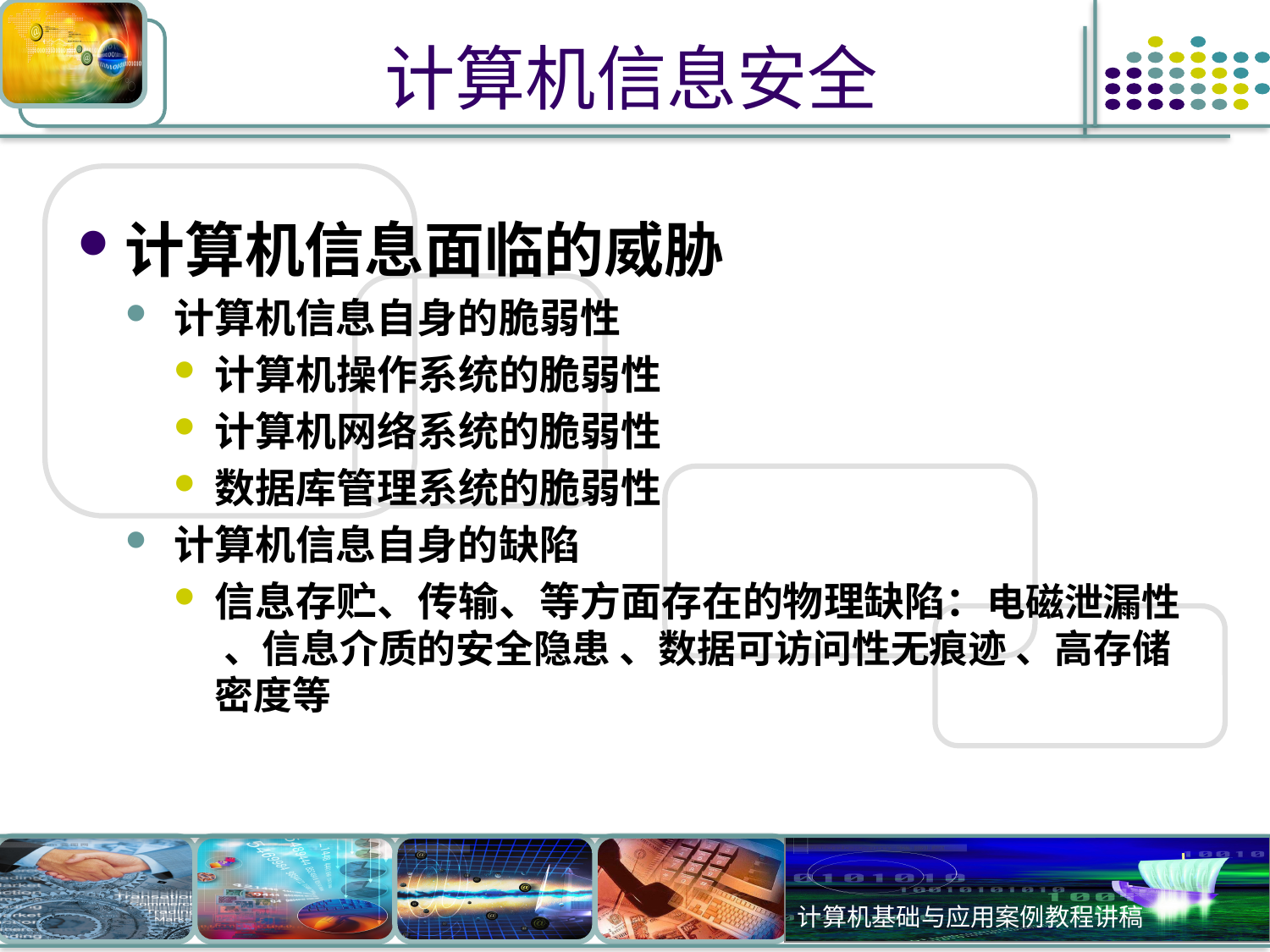

# 计算机信息安全
计算机信息面临的威胁
计算机信息自身的脆弱性
计算机操作系统的脆弱性
计算机网络系统的脆弱性
数据库管理系统的脆弱性
计算机信息自身的缺陷
信息存贮、传输、等方面存在的物理缺陷：电磁泄漏性 、信息介质的安全隐患 、数据可访问性无痕迹 、高存储密度等